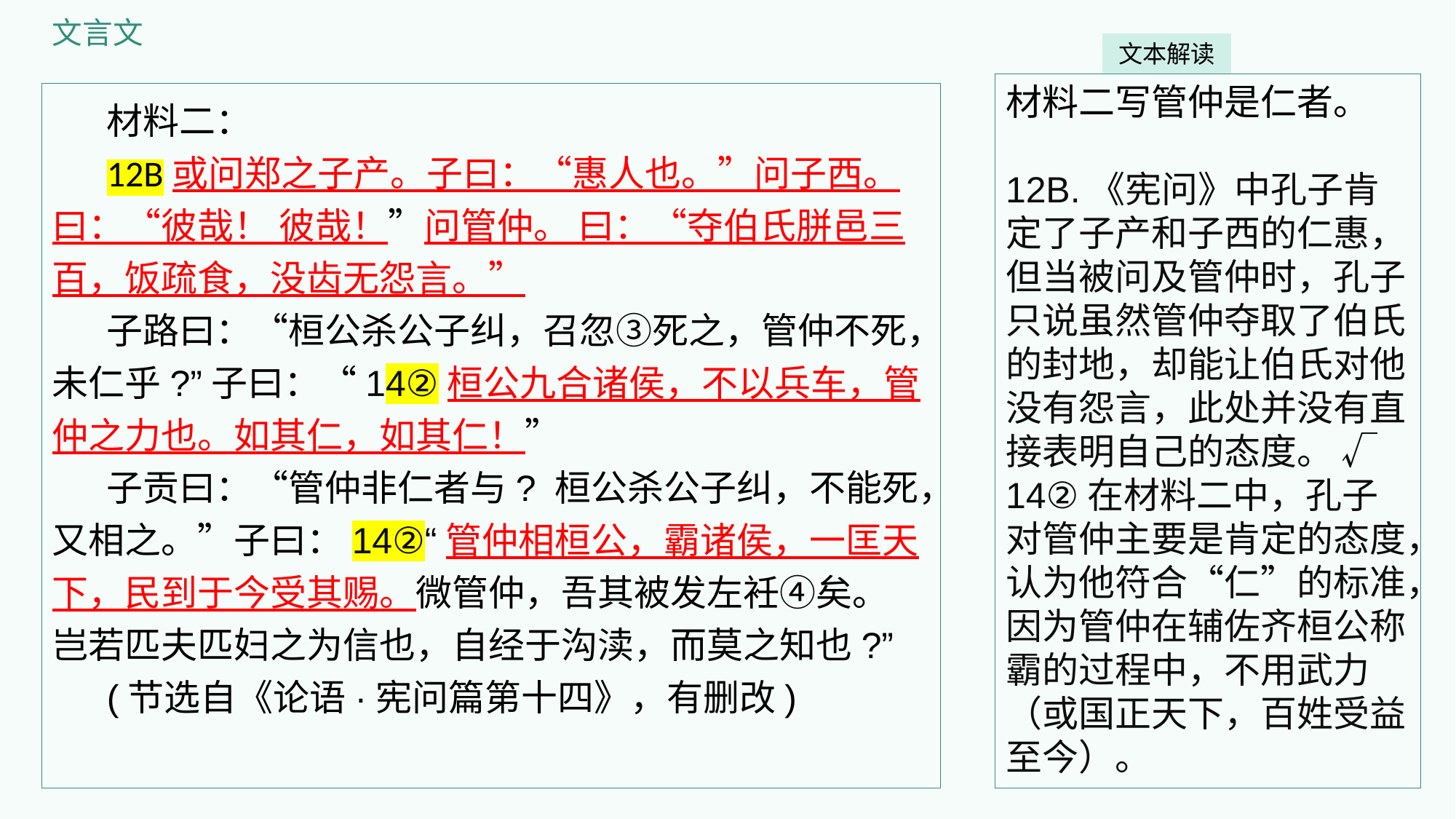

文言文
文本解读
材料二写管仲是仁者。

12B.《宪问》中孔子肯定了子产和子西的仁惠，但当被问及管仲时，孔子只说虽然管仲夺取了伯氏的封地，却能让伯氏对他没有怨言，此处并没有直接表明自己的态度。 √
14②在材料二中，孔子对管仲主要是肯定的态度，认为他符合“仁”的标准，因为管仲在辅佐齐桓公称霸的过程中，不用武力（或国正天下，百姓受益至今）。
材料二：
12B或问郑之子产。子曰：“惠人也。”问子西。 曰：“彼哉！ 彼哉！”问管仲。 曰：“夺伯氏胼邑三百，饭疏食，没齿无怨言。”
子路曰：“桓公杀公子纠，召忽③死之，管仲不死，未仁乎?”子曰：“14②桓公九合诸侯，不以兵车，管仲之力也。如其仁，如其仁！”
子贡曰：“管仲非仁者与? 桓公杀公子纠，不能死，又相之。”子曰：14②“管仲相桓公，霸诸侯，一匡天下，民到于今受其赐。微管仲，吾其被发左衽④矣。 岂若匹夫匹妇之为信也，自经于沟渎，而莫之知也?”
(节选自《论语·宪问篇第十四》，有删改)